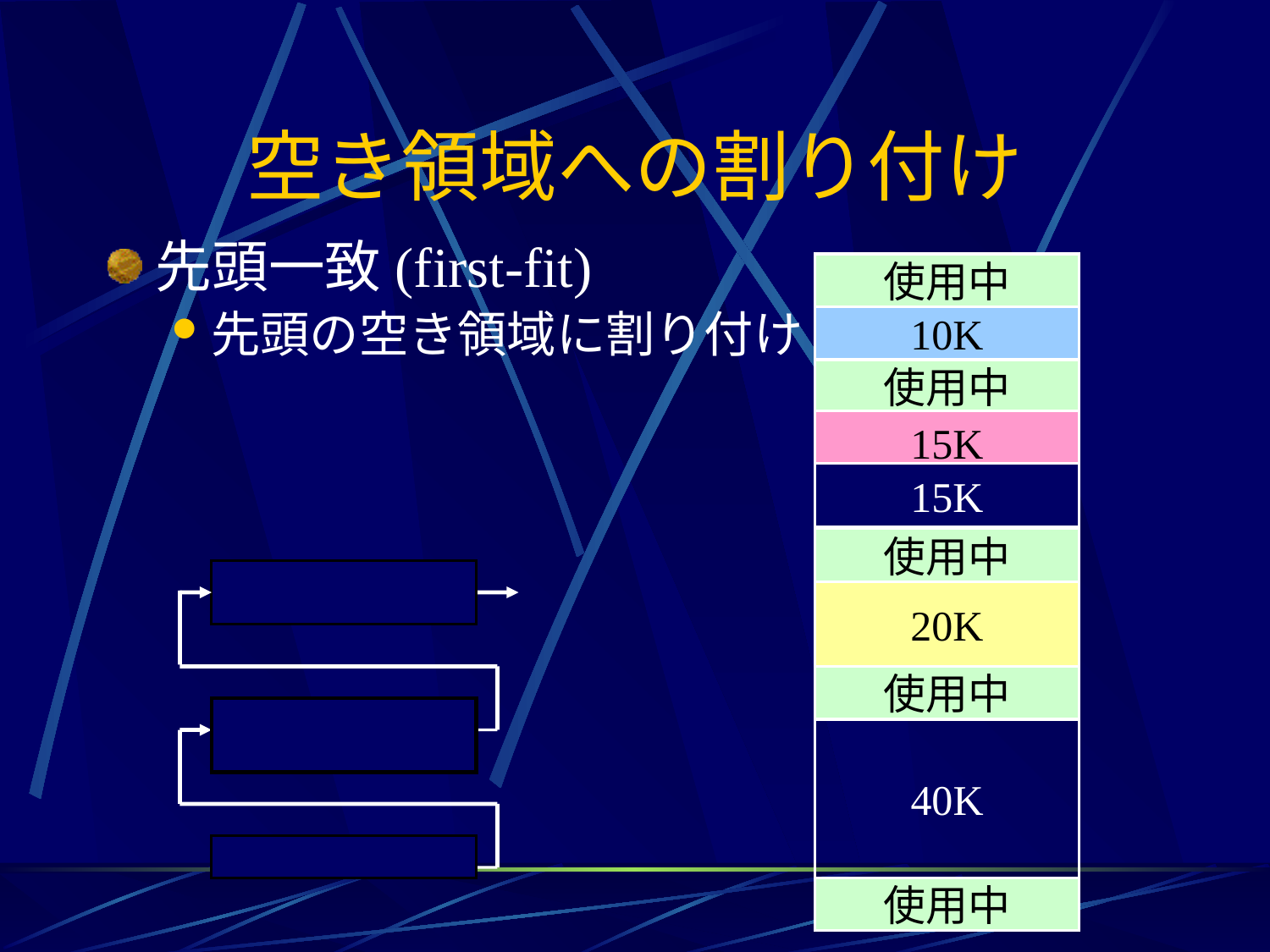

# 空き領域への割り付け
先頭一致(first-fit)
先頭の空き領域に割り付け

使用中
10K
10K
使用中
15K
15K
30K
使用中
15K

20K
20K

使用中
20K

40K

10K

使用中